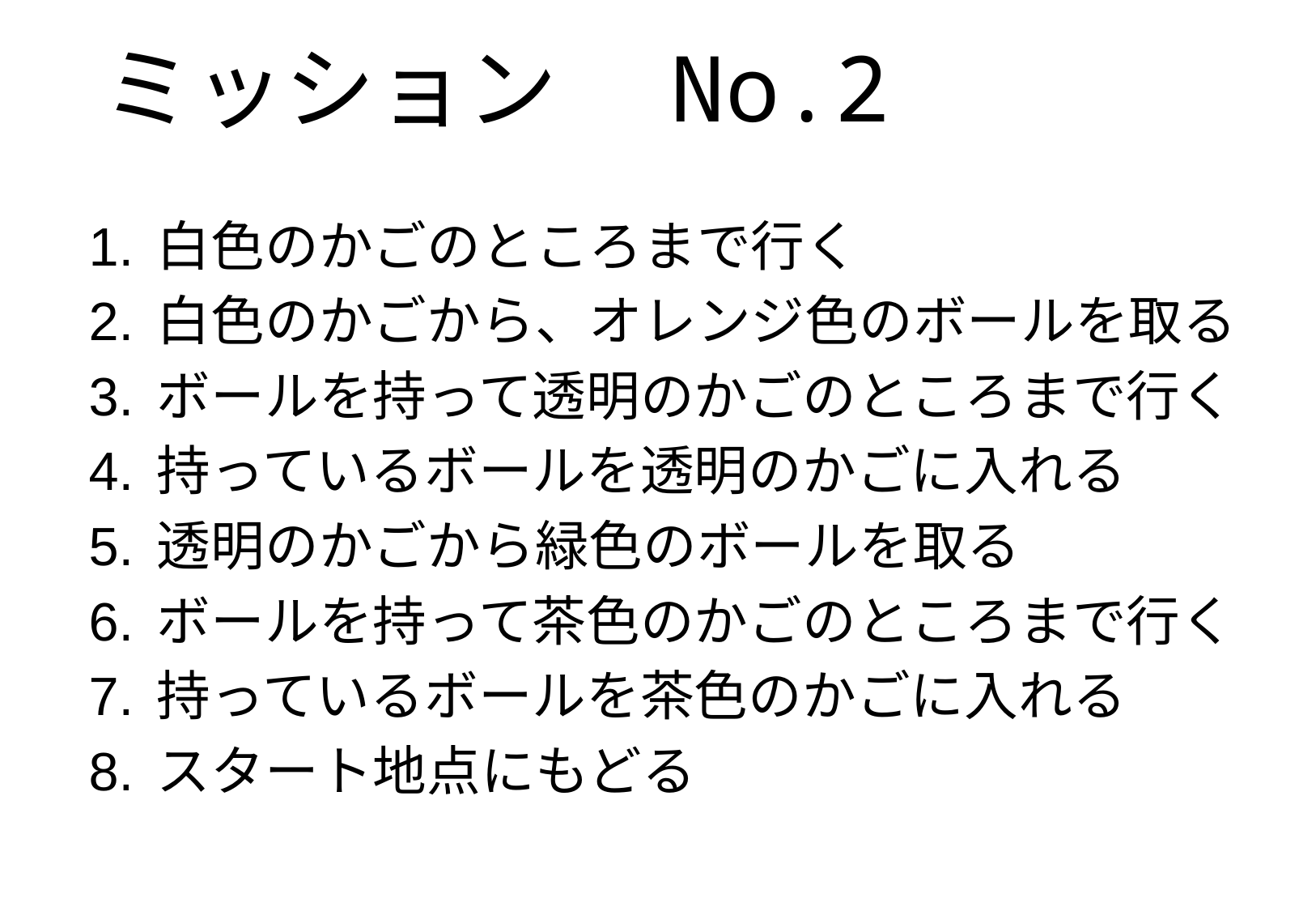

# ミッション　No.2
白色のかごのところまで行く
白色のかごから、オレンジ色のボールを取る
ボールを持って透明のかごのところまで行く
持っているボールを透明のかごに入れる
透明のかごから緑色のボールを取る
ボールを持って茶色のかごのところまで行く
持っているボールを茶色のかごに入れる
スタート地点にもどる